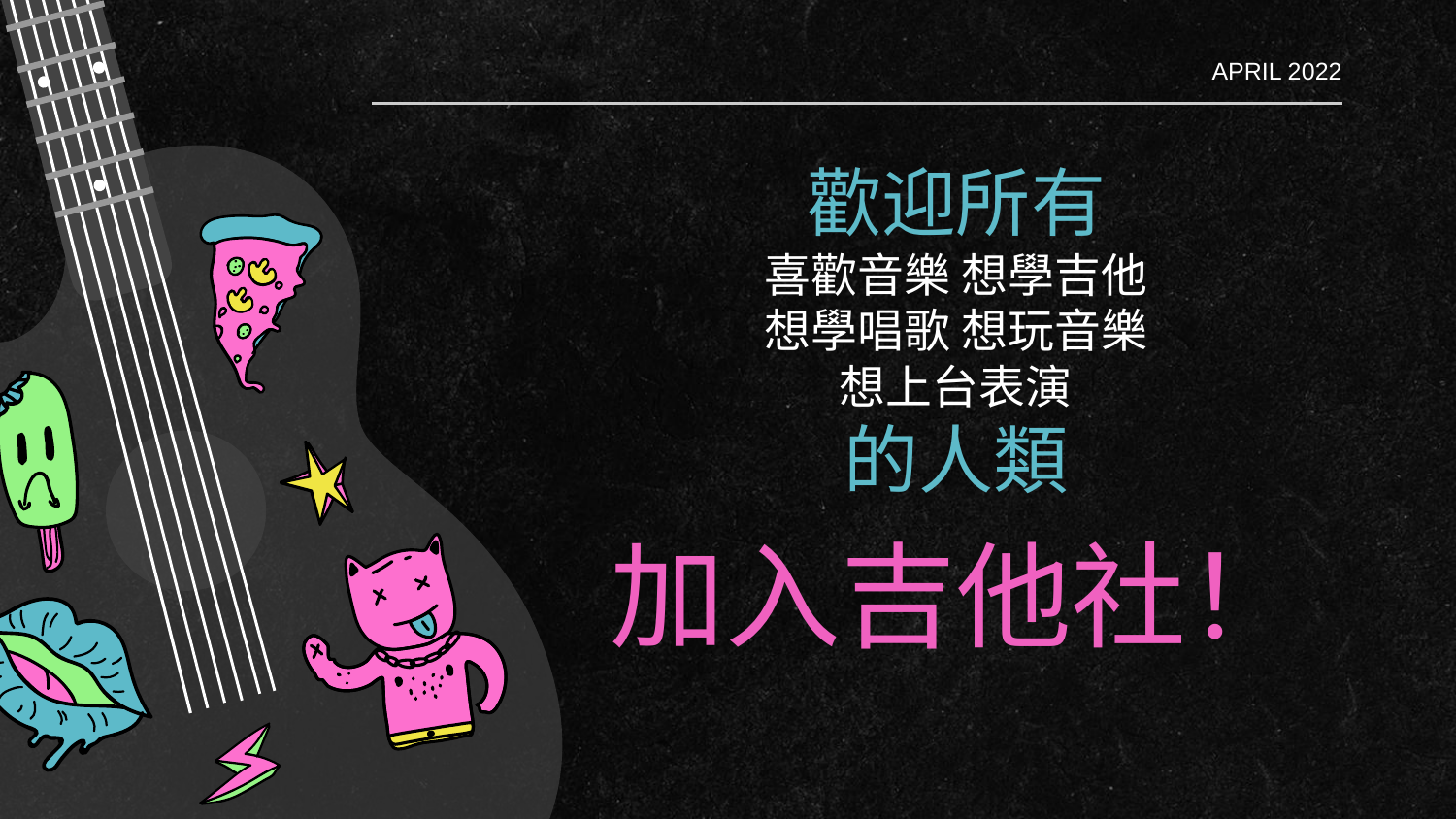

APRIL 2022
歡迎所有
喜歡音樂 想學吉他
想學唱歌 想玩音樂
想上台表演
的人類

# 加入吉他社！